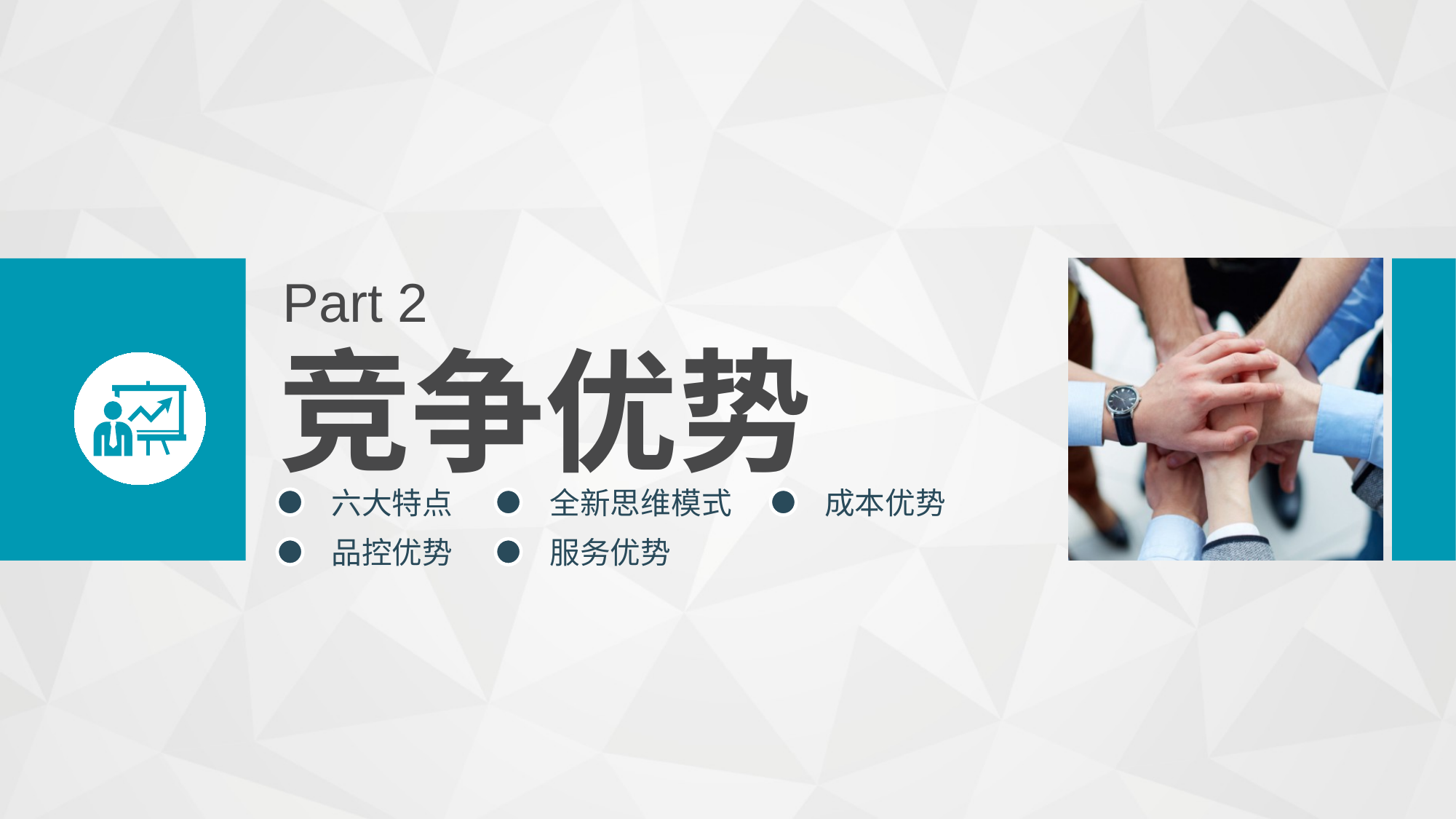

Part 2
竞争优势

六大特点
全新思维模式
成本优势

品控优势
服务优势